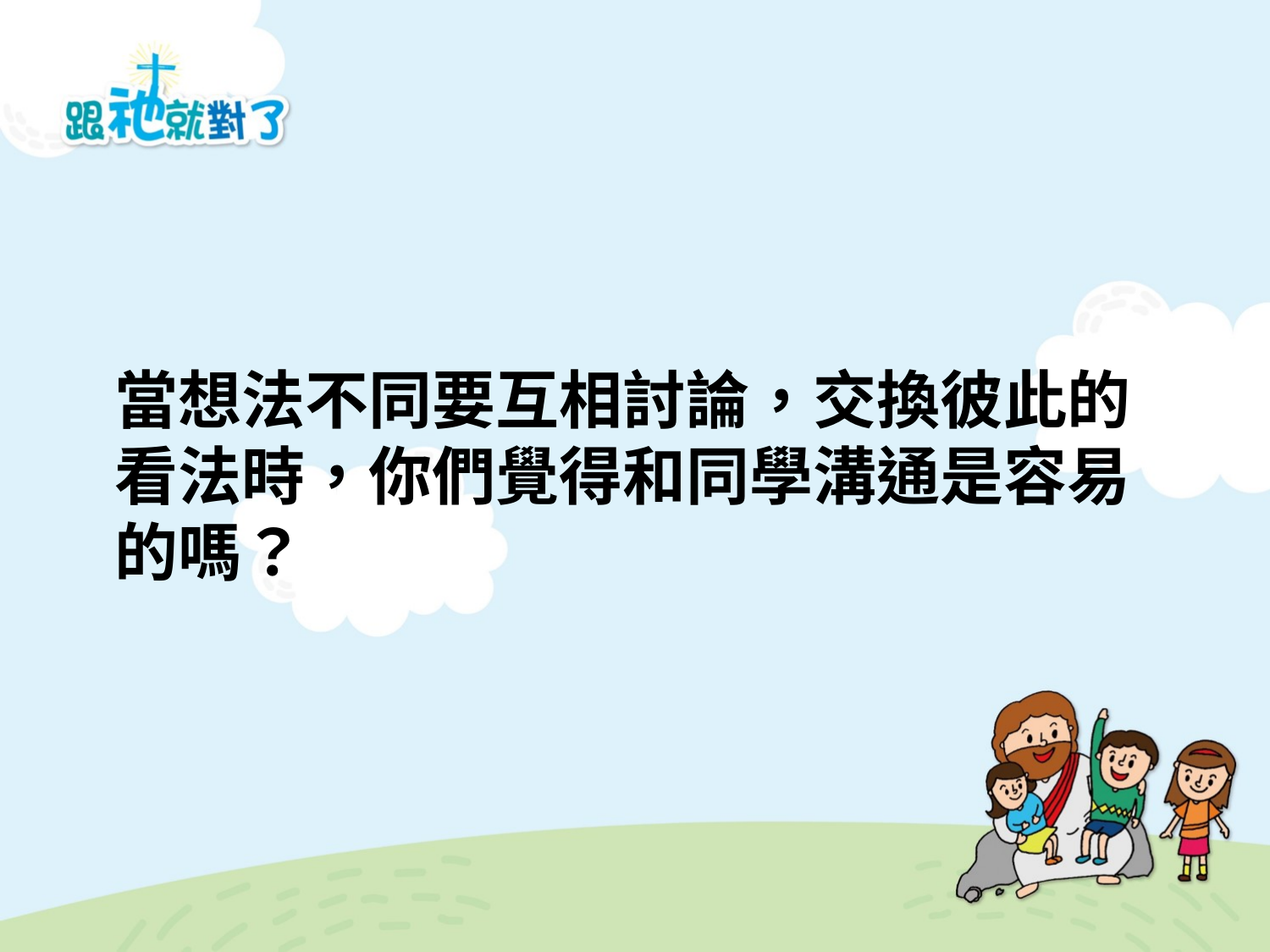

當想法不同要互相討論，交換彼此的看法時，你們覺得和同學溝通是容易的嗎？